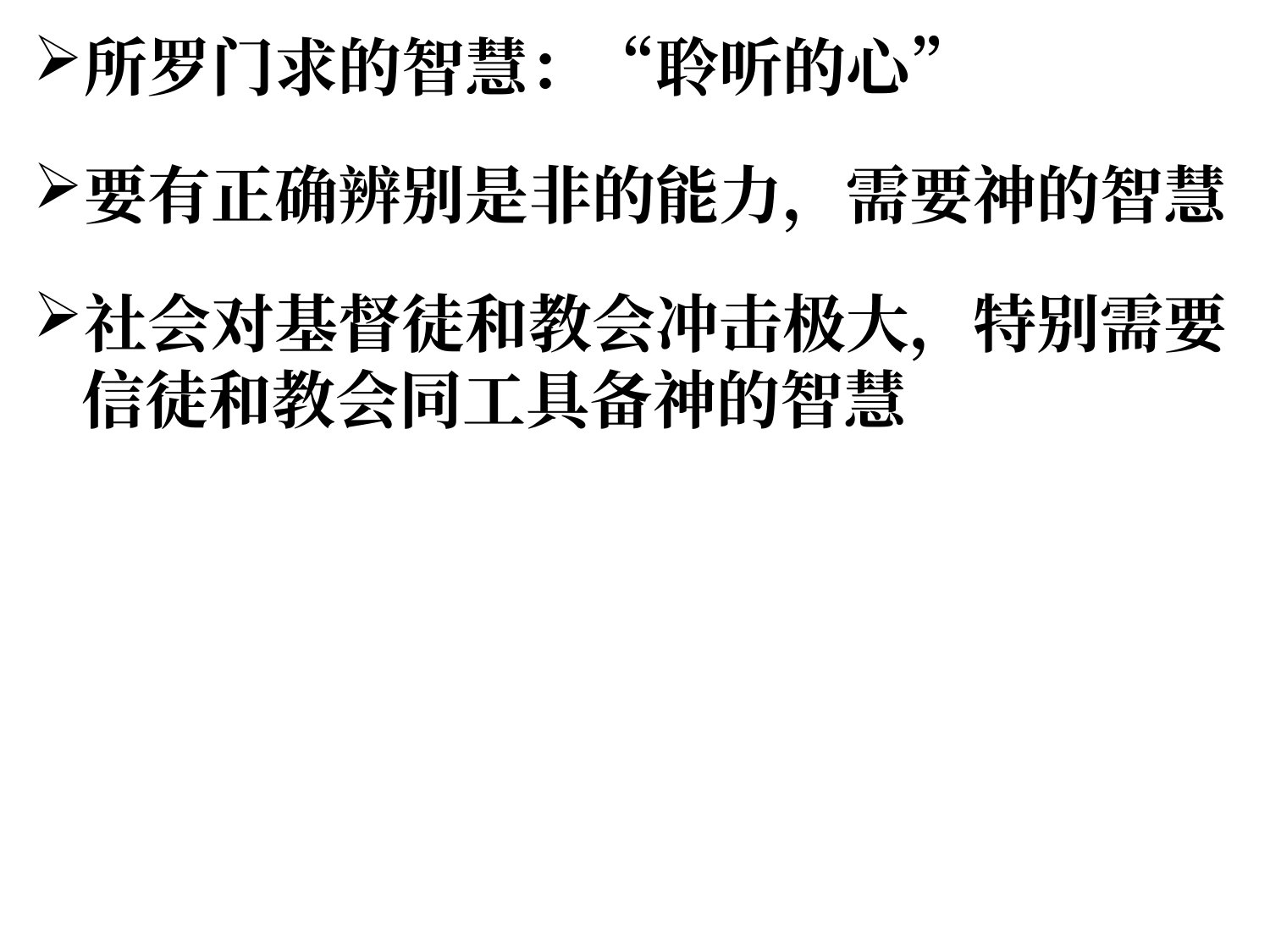

所罗门求的智慧：“聆听的心”

要有正确辨别是非的能力，需要神的智慧

社会对基督徒和教会冲击极大，特别需要信徒和教会同工具备神的智慧